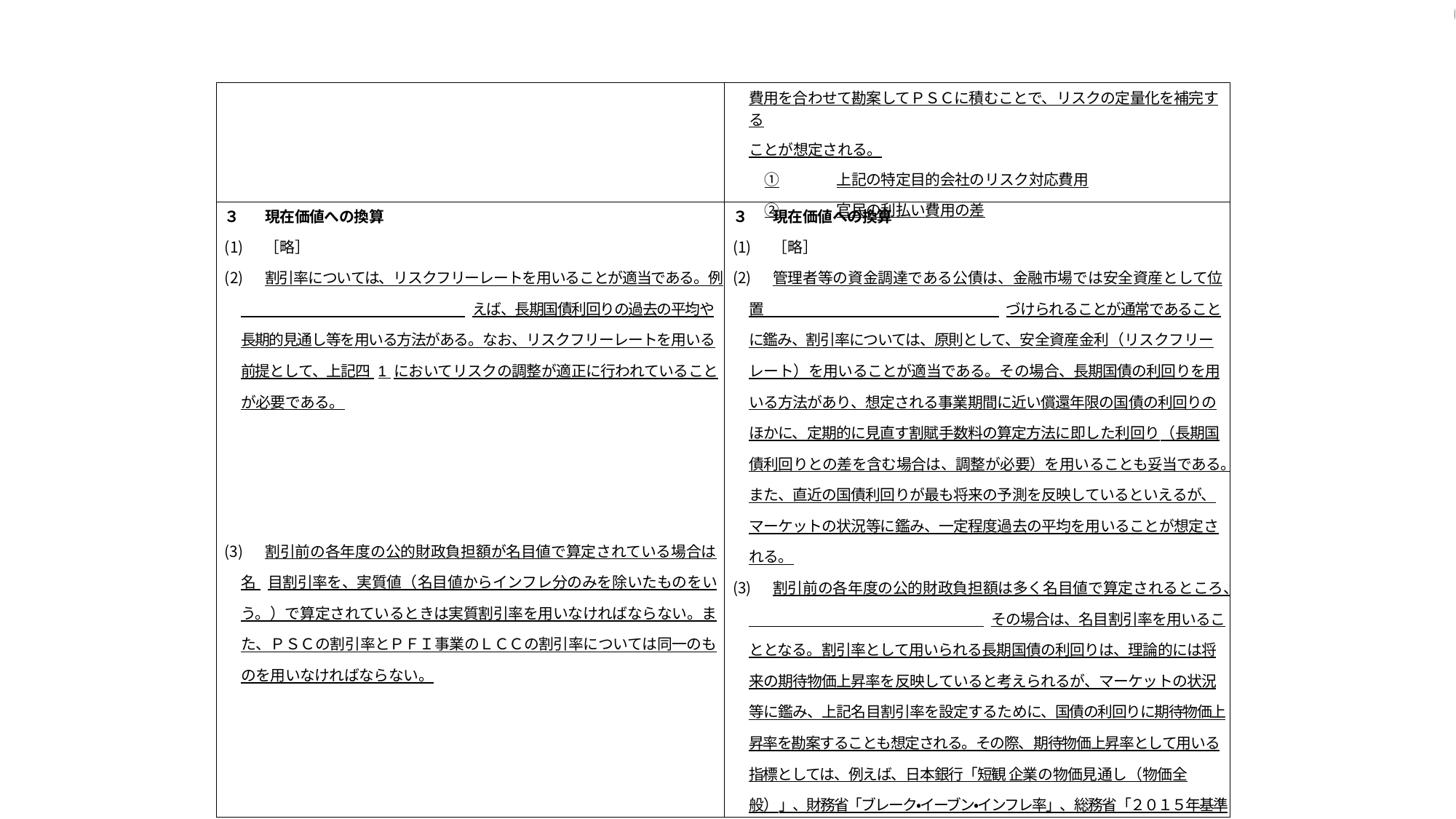

6
|  | 費用を合わせて勘案してＰＳＣに積むことで、リスクの定量化を補完する ことが想定される。 ① 上記の特定目的会社のリスク対応費用 ② 官民の利払い費用の差 |
| --- | --- |
| ３ 現在価値への換算 ［略］ 割引率については、リスクフリーレートを用いることが適当である。例 えば、長期国債利回りの過去の平均や長期的見通し等を用いる方法がある。なお、リスクフリーレートを用いる前提として、上記四 1 においてリスクの調整が適正に行われていることが必要である。 割引前の各年度の公的財政負担額が名目値で算定されている場合は名 目割引率を、実質値（名目値からインフレ分のみを除いたものをいう。）で算定されているときは実質割引率を用いなければならない。また、ＰＳＣの割引率とＰＦＩ事業のＬＣＣの割引率については同一のものを用いなければならない。 | ３ 現在価値への換算 ［略］ 管理者等の資金調達である公債は、金融市場では安全資産として位置 づけられることが通常であることに鑑み、割引率については、原則として、安全資産金利（リスクフリーレート）を用いることが適当である。その場合、長期国債の利回りを用いる方法があり、想定される事業期間に近い償還年限の国債の利回りのほかに、定期的に見直す割賦手数料の算定方法に即した利回り（長期国債利回りとの差を含む場合は、調整が必要）を用いることも妥当である。また、直近の国債利回りが最も将来の予測を反映しているといえるが、マーケットの状況等に鑑み、一定程度過去の平均を用いることが想定される。 割引前の各年度の公的財政負担額は多く名目値で算定されるところ、 その場合は、名目割引率を用いることとなる。割引率として用いられる長期国債の利回りは、理論的には将来の期待物価上昇率を反映していると考えられるが、マーケットの状況等に鑑み、上記名目割引率を設定するために、国債の利回りに期待物価上昇率を勘案することも想定される。その際、期待物価上昇率として用いる指標としては、例えば、日本銀行「短観 企業の物価見通し（物価全般）」、財務省「ブレーク・イーブン・インフレ率」、総務省「２０１５年基準消費者物価指数全国平均」、内閣府「ＧＤＰデフレーター」などを活用しうる。また、原則として、上記四１に掲げるリスクの調整が適正に実施されている場合には、ＰＳＣの割引率とＰＦＩ事業の ＬＣＣの割引率については同一のものを用いることが適切である。 |